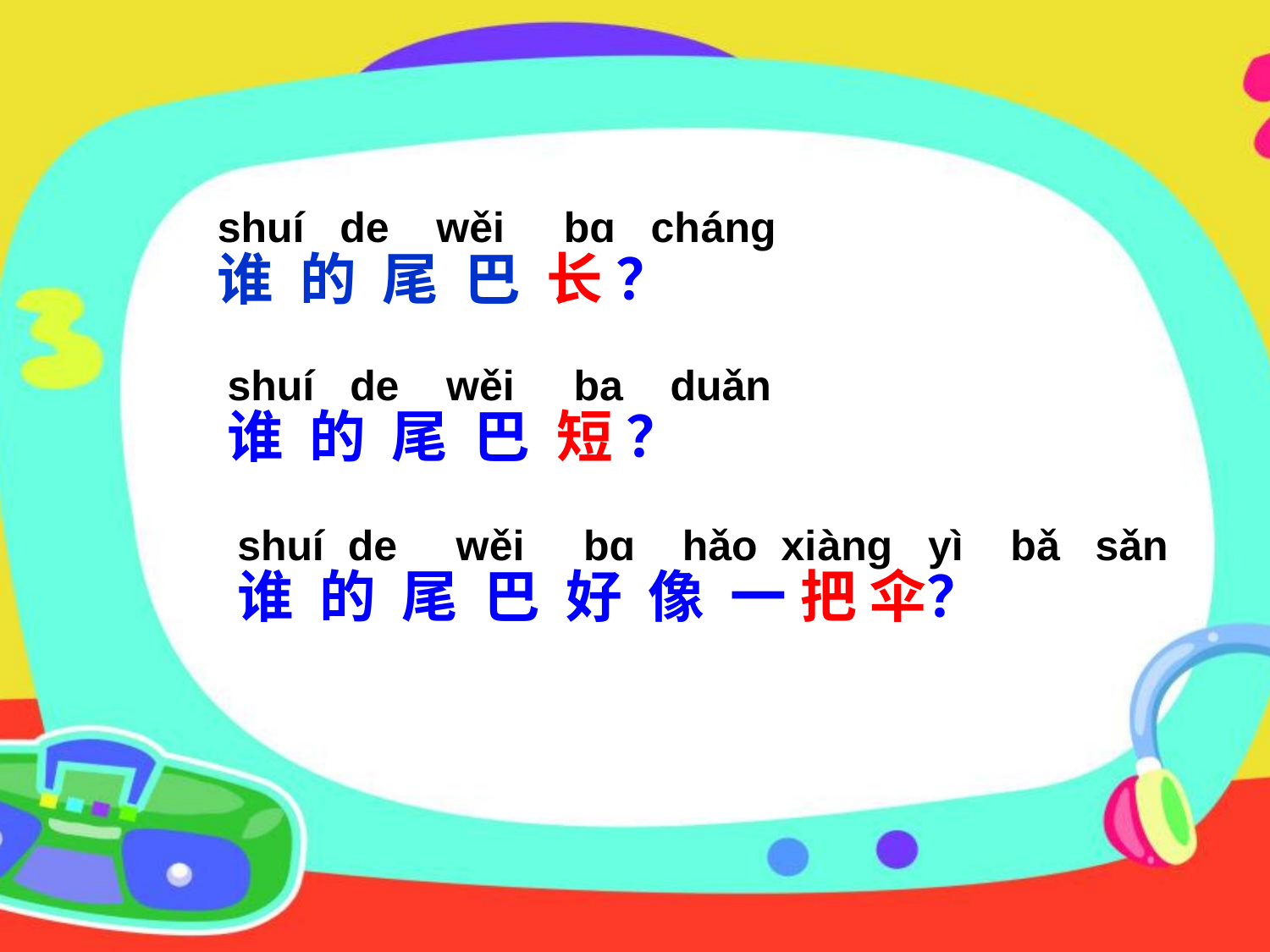

shuí   de    wěi     bɑ   cháng
谁  的  尾  巴  长 ？
shuí   de    wěi     ba    duǎn
谁  的  尾  巴  短 ？
shuí  de     wěi     bɑ    hǎo  xiàng   yì    bǎ   sǎn
谁  的  尾  巴  好  像  一 把 伞？